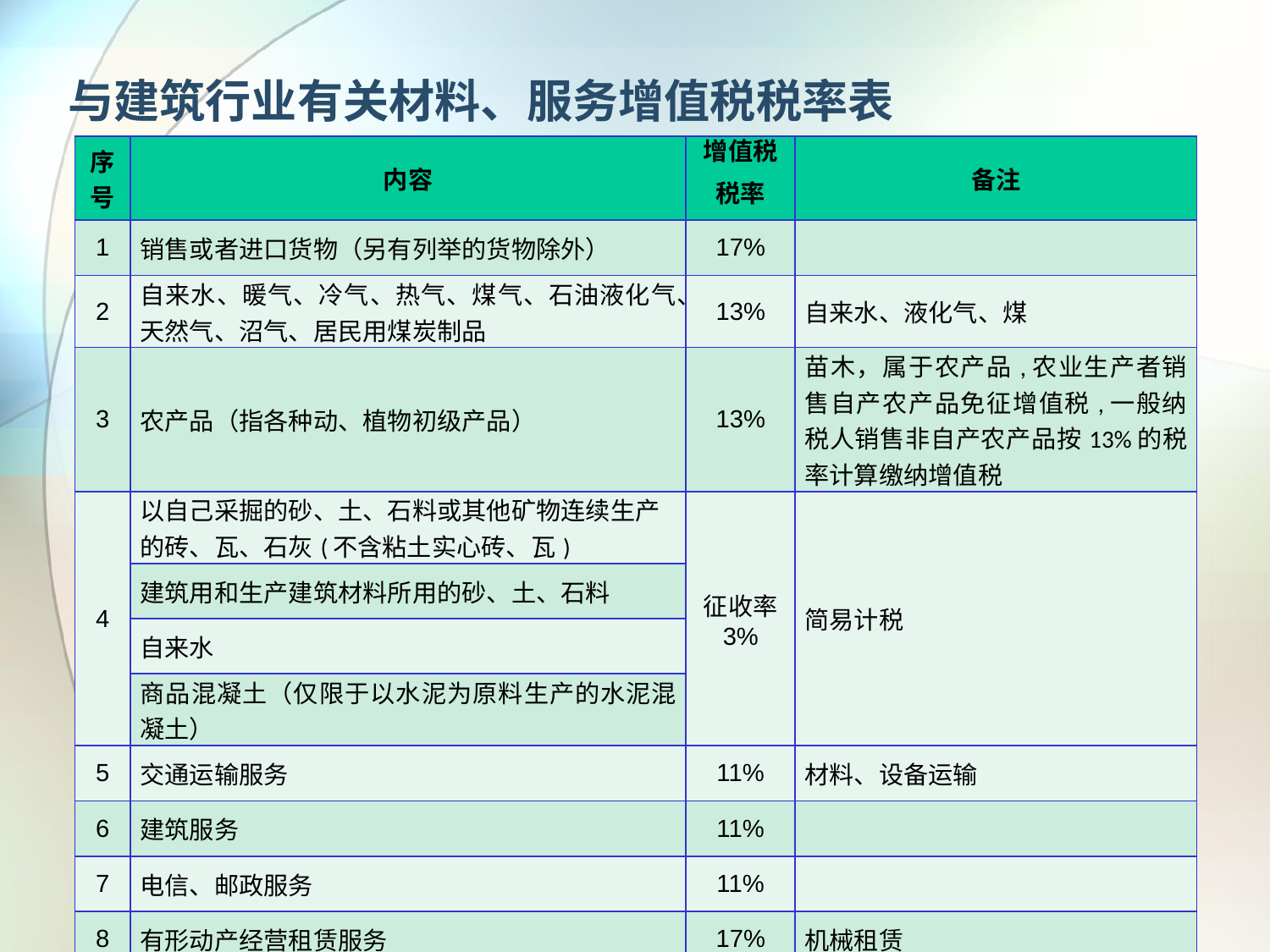

# 与建筑行业有关材料、服务增值税税率表
| 序号 | 内容 | 增值税 税率 | 备注 |
| --- | --- | --- | --- |
| 1 | 销售或者进口货物（另有列举的货物除外） | 17% |  |
| 2 | 自来水、暖气、冷气、热气、煤气、石油液化气、天然气、沼气、居民用煤炭制品 | 13% | 自来水、液化气、煤 |
| 3 | 农产品（指各种动、植物初级产品） | 13% | 苗木，属于农产品,农业生产者销售自产农产品免征增值税,一般纳税人销售非自产农产品按13%的税率计算缴纳增值税 |
| 4 | 以自己采掘的砂、土、石料或其他矿物连续生产的砖、瓦、石灰(不含粘土实心砖、瓦) | 征收率 3% | 简易计税 |
|  | 建筑用和生产建筑材料所用的砂、土、石料 |  |  |
|  | 自来水 |  |  |
|  | 商品混凝土（仅限于以水泥为原料生产的水泥混凝土） |  |  |
| 5 | 交通运输服务 | 11% | 材料、设备运输 |
| 6 | 建筑服务 | 11% |  |
| 7 | 电信、邮政服务 | 11% |  |
| 8 | 有形动产经营租赁服务 | 17% | 机械租赁 |